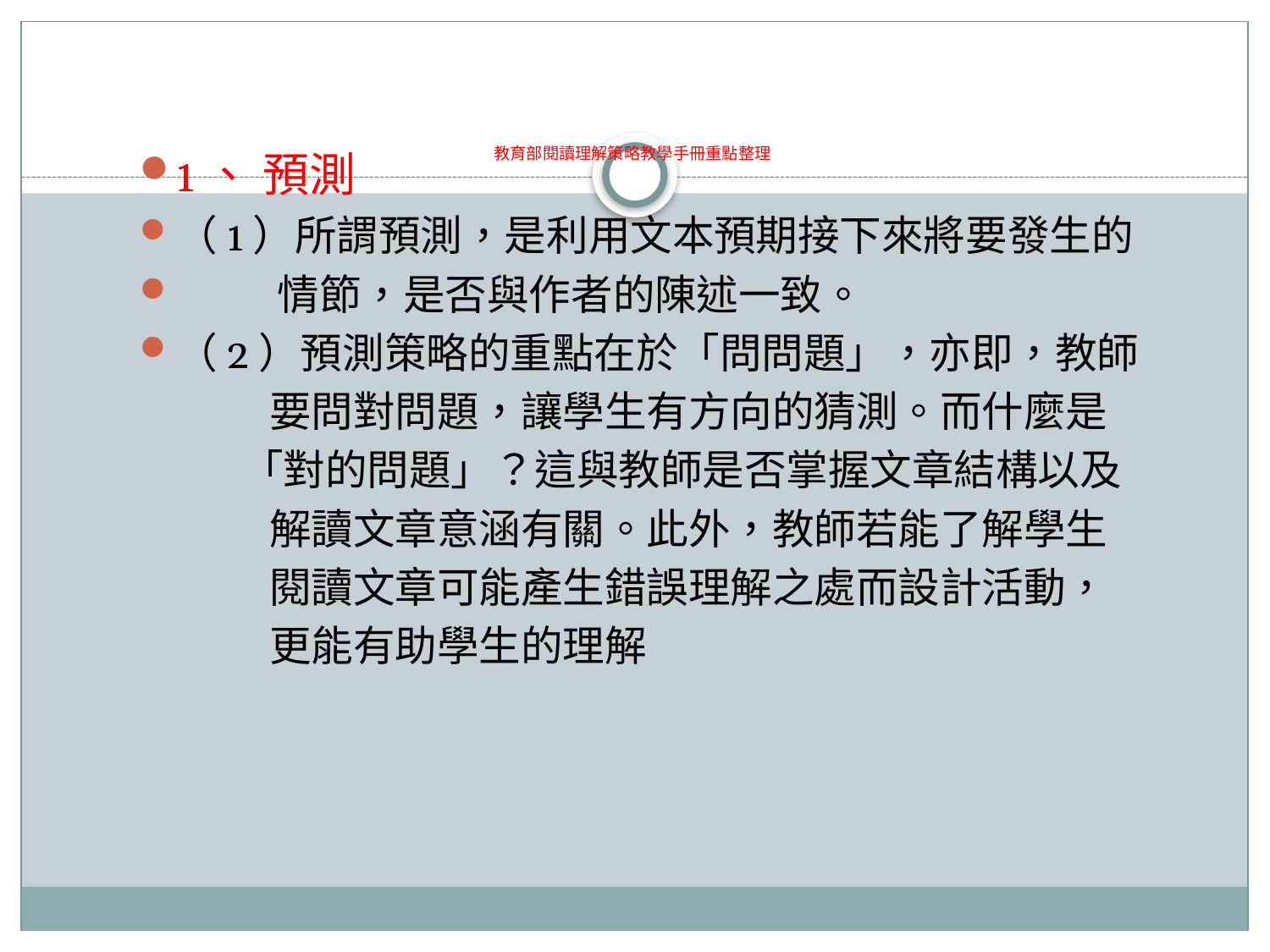

# 教育部閱讀理解策略教學手冊重點整理
1、 預測
（1）所謂預測，是利用文本預期接下來將要發生的
          情節，是否與作者的陳述一致。
（2）預測策略的重點在於「問問題」，亦即，教師
             要問對問題，讓學生有方向的猜測。而什麼是
          「對的問題」？這與教師是否掌握文章結構以及
             解讀文章意涵有關。此外，教師若能了解學生
             閱讀文章可能產生錯誤理解之處而設計活動，
             更能有助學生的理解